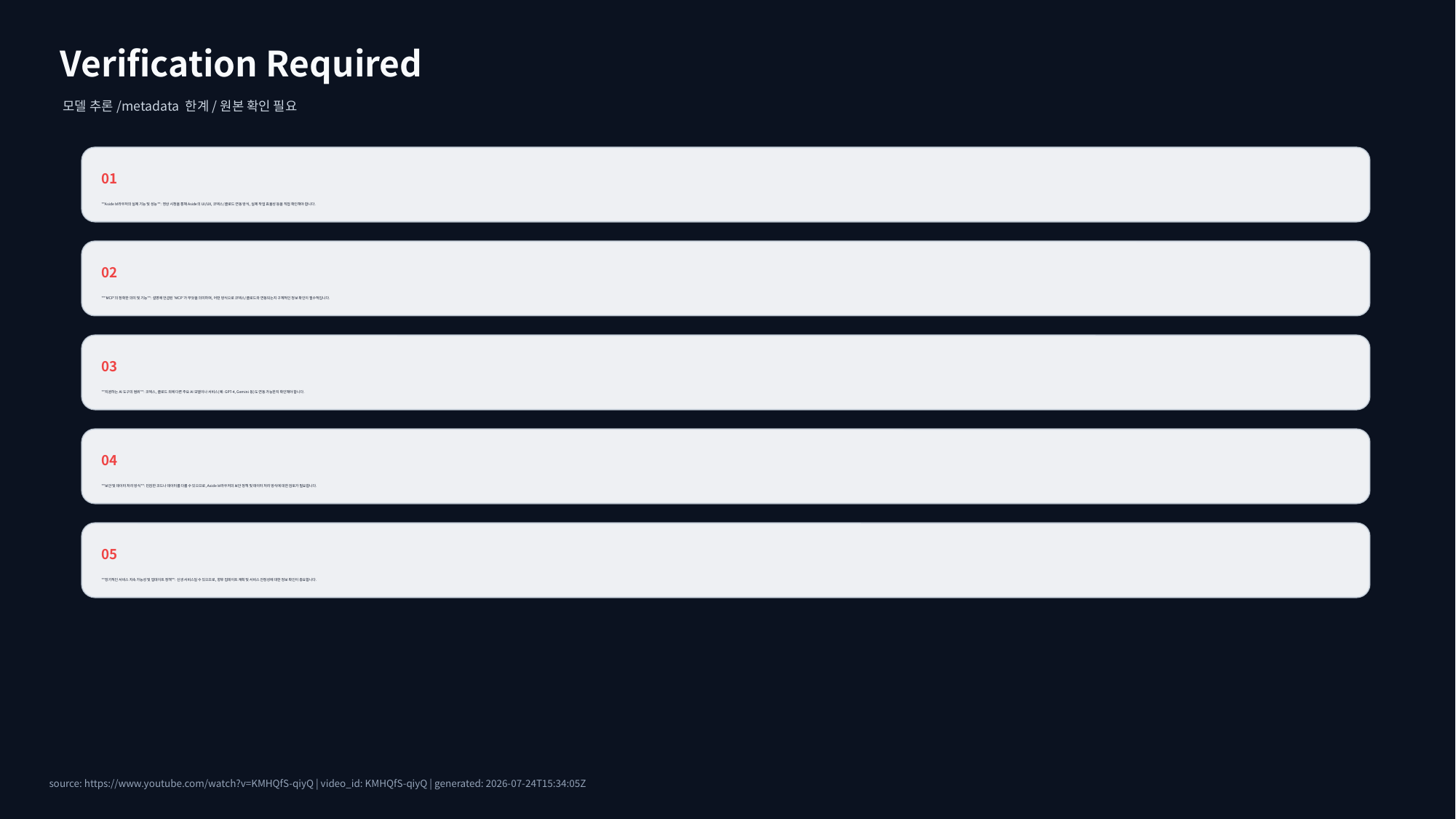

Verification Required
모델 추론/metadata 한계/원본 확인 필요

01
**Aside 브라우저의 실제 기능 및 성능**: 영상 시청을 통해 Aside의 UI/UX, 코덱스/클로드 연동 방식, 실제 작업 효율성 등을 직접 확인해야 합니다.

02
**'MCP'의 정확한 의미 및 기능**: 설명에 언급된 'MCP'가 무엇을 의미하며, 어떤 방식으로 코덱스/클로드와 연동되는지 구체적인 정보 확인이 필수적입니다.

03
**지원하는 AI 도구의 범위**: 코덱스, 클로드 외에 다른 주요 AI 모델이나 서비스(예: GPT-4, Gemini 등)도 연동 가능한지 확인해야 합니다.

04
**보안 및 데이터 처리 방식**: 민감한 코드나 데이터를 다룰 수 있으므로, Aside 브라우저의 보안 정책 및 데이터 처리 방식에 대한 검토가 필요합니다.

05
**장기적인 서비스 지속 가능성 및 업데이트 정책**: 신생 서비스일 수 있으므로, 향후 업데이트 계획 및 서비스 안정성에 대한 정보 확인이 중요합니다.
source: https://www.youtube.com/watch?v=KMHQfS-qiyQ | video_id: KMHQfS-qiyQ | generated: 2026-07-24T15:34:05Z